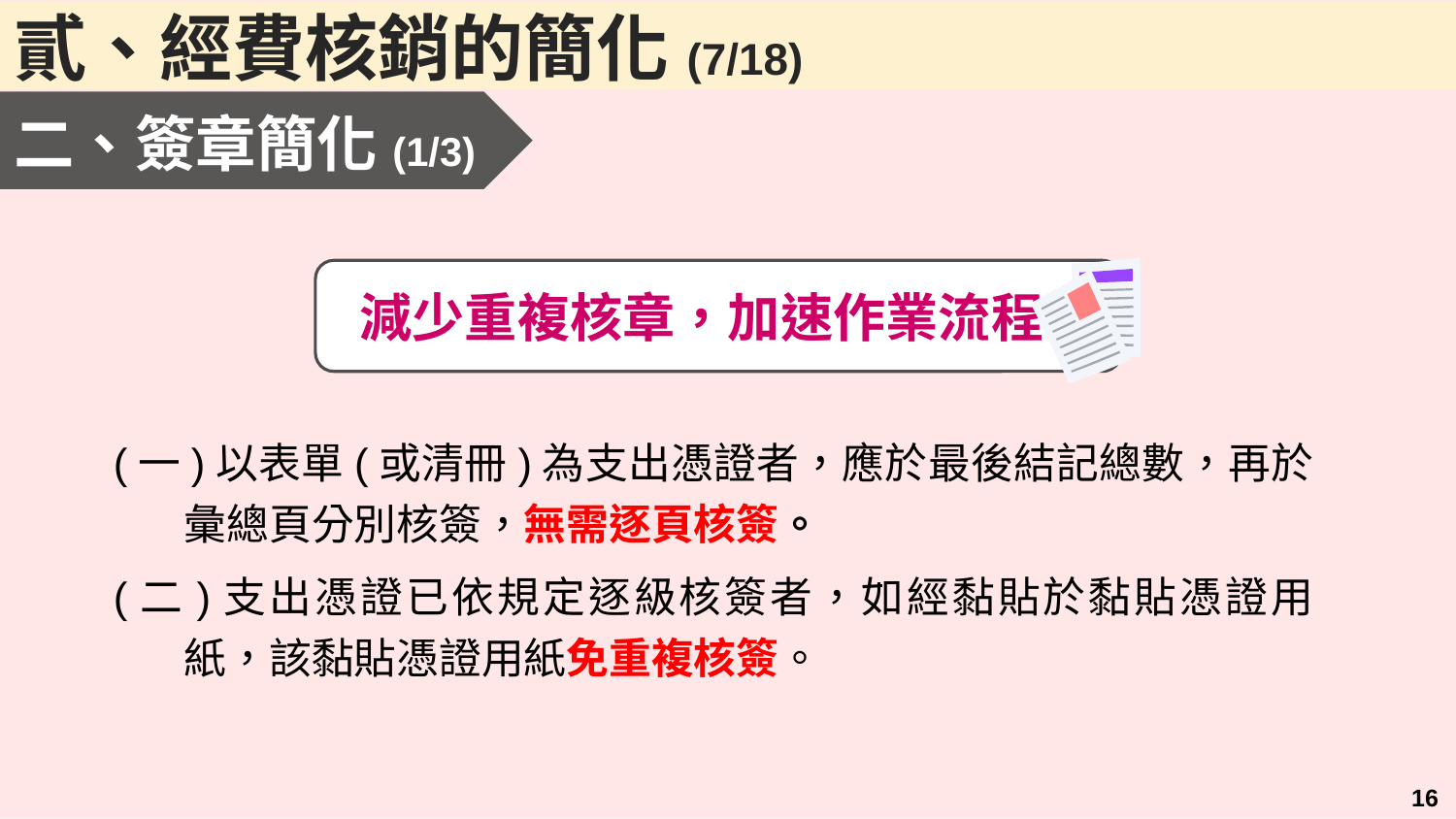

貳、經費核銷的簡化(7/18)

二、簽章簡化(1/3)

 減少重複核章，加速作業流程
(一)以表單(或清冊)為支出憑證者，應於最後結記總數，再於彙總頁分別核簽，無需逐頁核簽。
(二)支出憑證已依規定逐級核簽者，如經黏貼於黏貼憑證用紙，該黏貼憑證用紙免重複核簽。
16